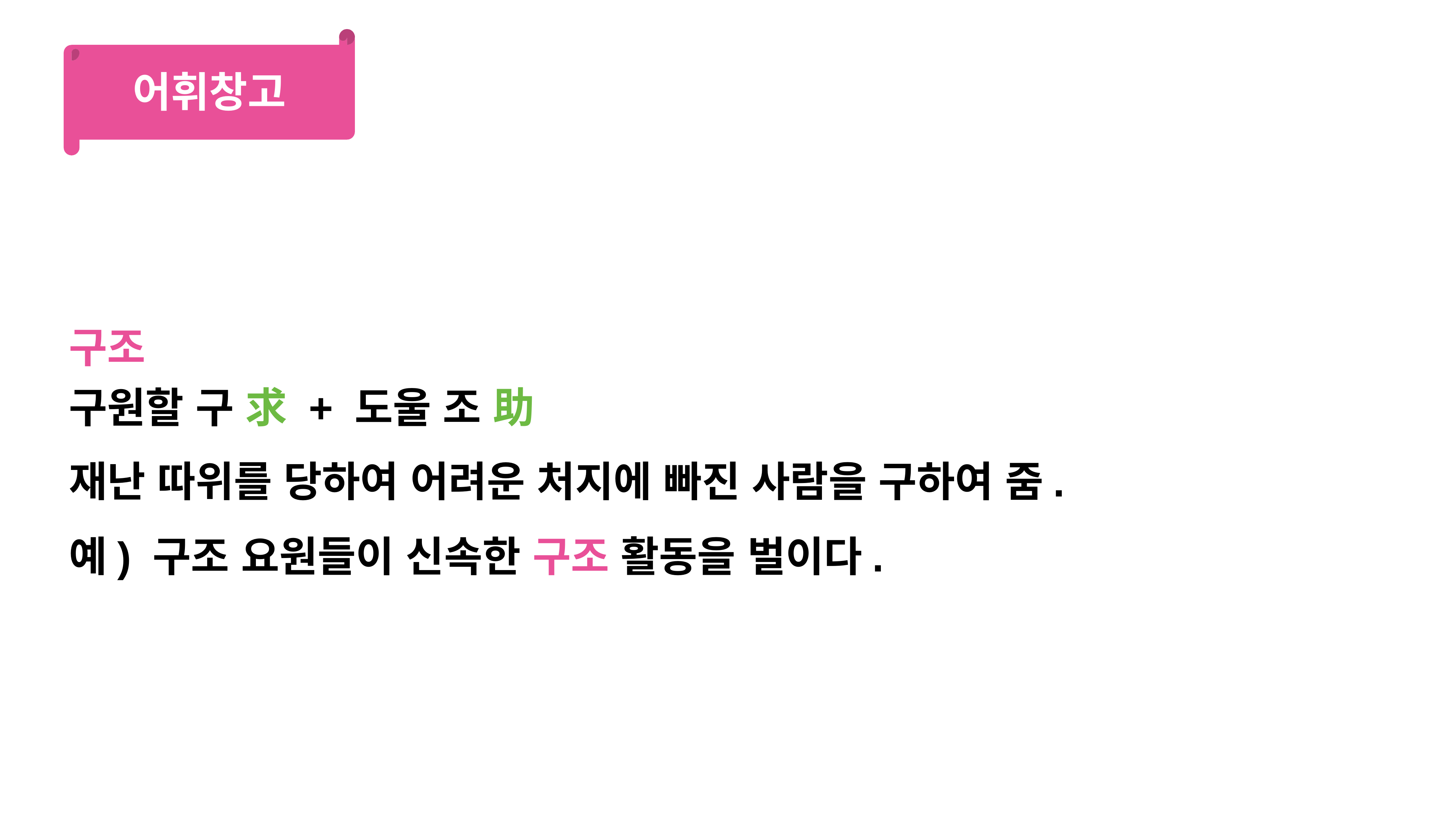

어휘창고
구조
구원할 구 求 + 도울 조 助
재난 따위를 당하여 어려운 처지에 빠진 사람을 구하여 줌.
예) 구조 요원들이 신속한 구조 활동을 벌이다.